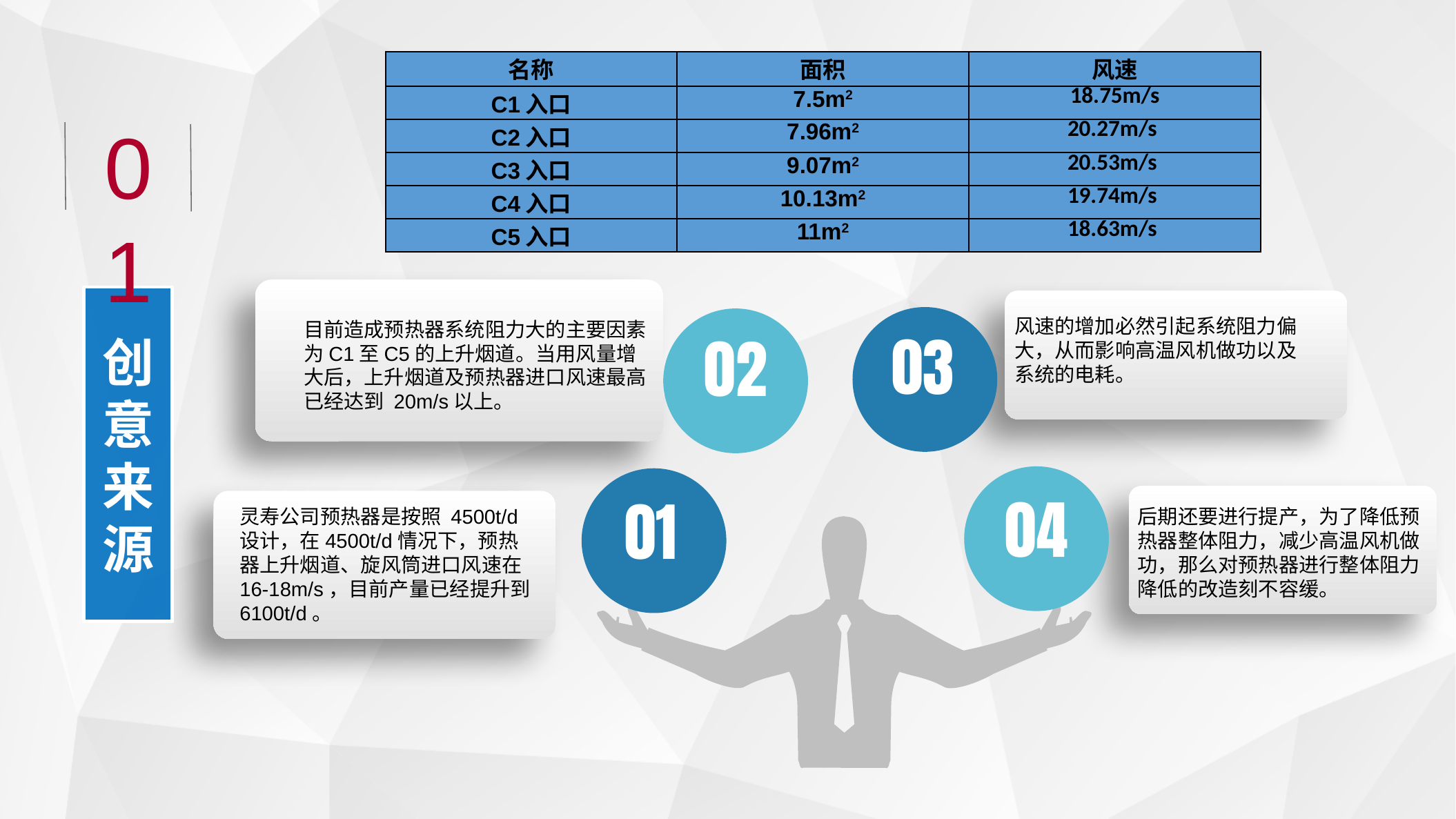

| 名称 | 面积 | 风速 |
| --- | --- | --- |
| C1入口 | 7.5m2 | 18.75m/s |
| C2入口 | 7.96m2 | 20.27m/s |
| C3入口 | 9.07m2 | 20.53m/s |
| C4入口 | 10.13m2 | 19.74m/s |
| C5入口 | 11m2 | 18.63m/s |
01

创
意
来
源

03
风速的增加必然引起系统阻力偏大，从而影响高温风机做功以及系统的电耗。

02
目前造成预热器系统阻力大的主要因素为C1至C5的上升烟道。当用风量增大后，上升烟道及预热器进口风速最高已经达到 20m/s以上。

04

01

灵寿公司预热器是按照 4500t/d 设计，在4500t/d情况下，预热器上升烟道、旋风筒进口风速在16-18m/s，目前产量已经提升到 6100t/d。
后期还要进行提产，为了降低预热器整体阻力，减少高温风机做功，那么对预热器进行整体阻力降低的改造刻不容缓。